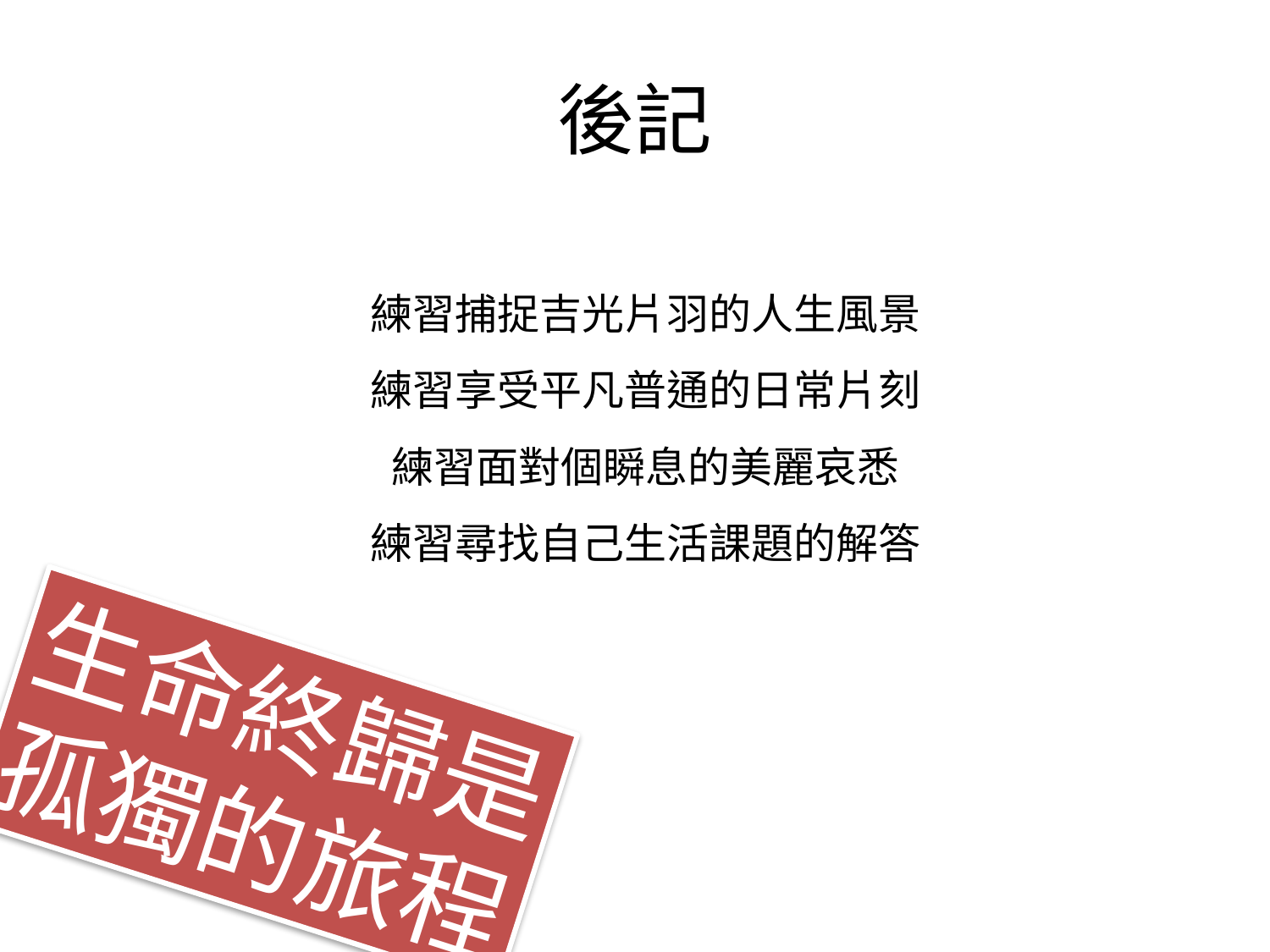

# 後記
練習捕捉吉光片羽的人生風景
練習享受平凡普通的日常片刻
練習面對個瞬息的美麗哀悉
練習尋找自己生活課題的解答
生命終歸是
孤獨的旅程